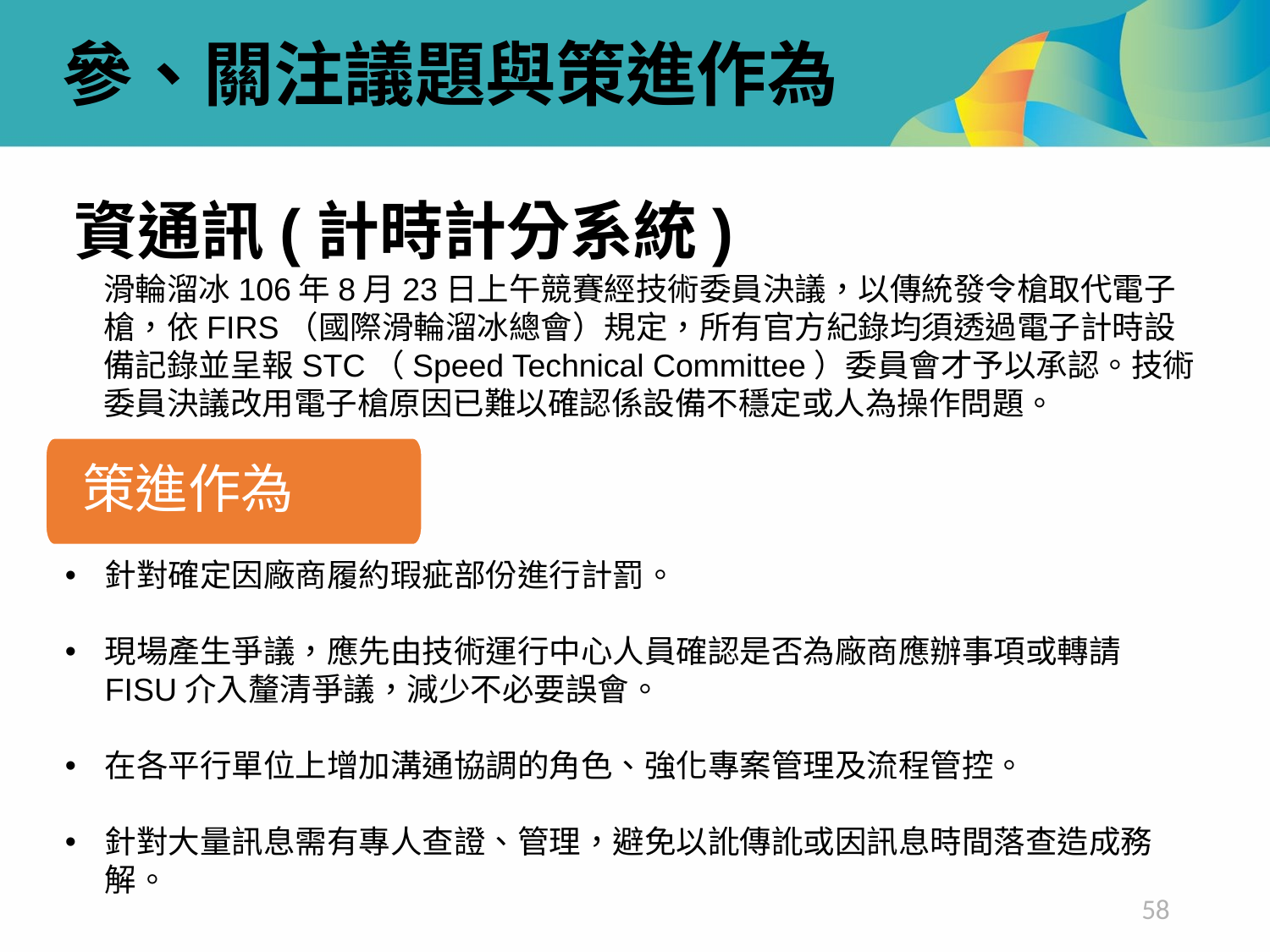

參、關注議題與策進作為
資通訊(計時計分系統)
滑輪溜冰106年8月23日上午競賽經技術委員決議，以傳統發令槍取代電子槍，依FIRS（國際滑輪溜冰總會）規定，所有官方紀錄均須透過電子計時設備記錄並呈報STC（Speed Technical Committee）委員會才予以承認。技術委員決議改用電子槍原因已難以確認係設備不穩定或人為操作問題。
策進作為
針對確定因廠商履約瑕疵部份進行計罰。

現場產生爭議，應先由技術運行中心人員確認是否為廠商應辦事項或轉請FISU介入釐清爭議，減少不必要誤會。

在各平行單位上增加溝通協調的角色、強化專案管理及流程管控。

針對大量訊息需有專人查證、管理，避免以訛傳訛或因訊息時間落查造成務解。
58